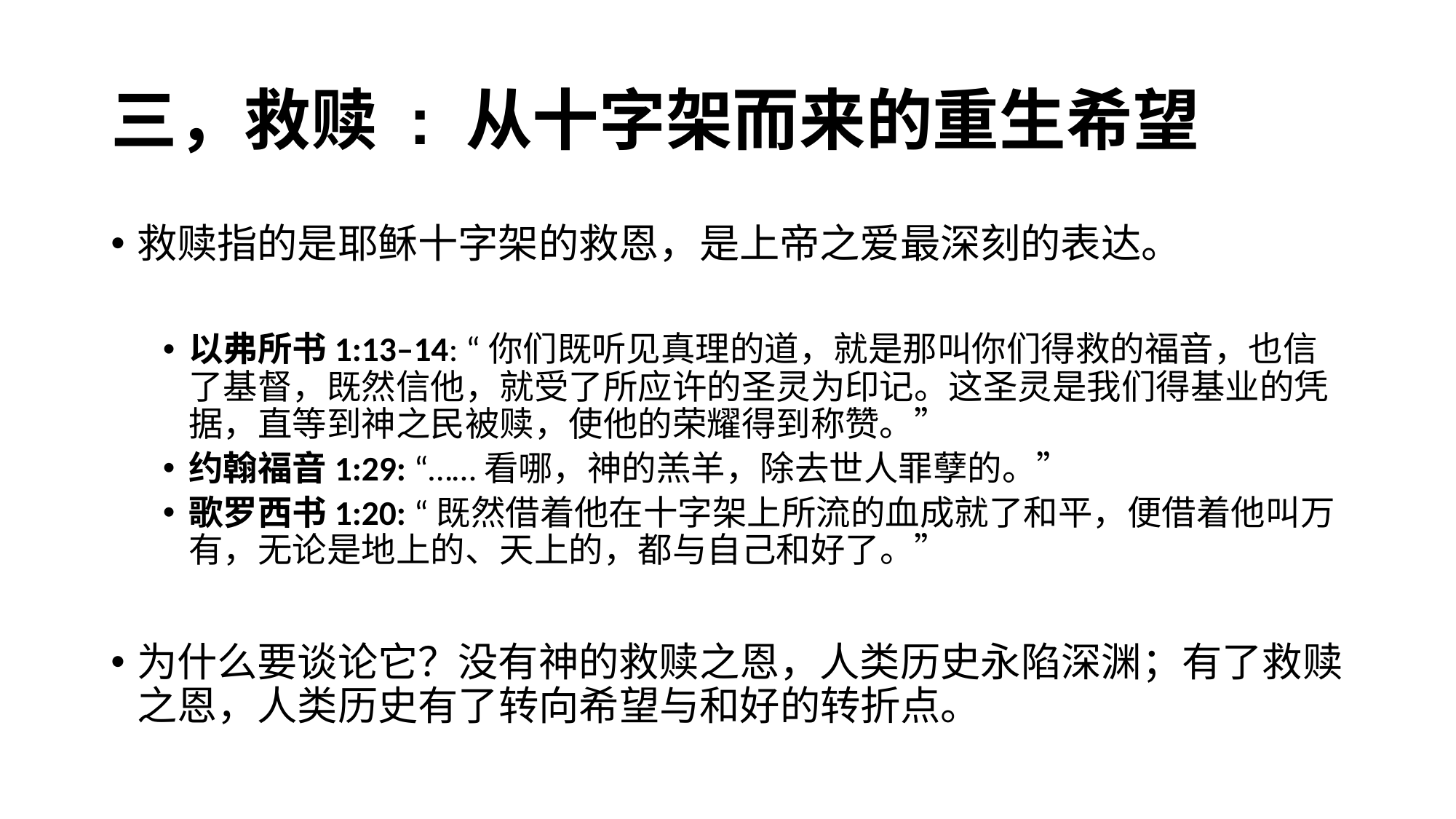

# 三，救赎 : 从十字架而来的重生希望
救赎指的是耶稣十字架的救恩，是上帝之爱最深刻的表达。

以弗所书1:13–14: “你们既听见真理的道，就是那叫你们得救的福音，也信了基督，既然信他，就受了所应许的圣灵为印记。这圣灵是我们得基业的凭据，直等到神之民被赎，使他的荣耀得到称赞。”
约翰福音1:29: “……看哪，神的羔羊，除去世人罪孽的。”
歌罗西书1:20: “既然借着他在十字架上所流的血成就了和平，便借着他叫万有，无论是地上的、天上的，都与自己和好了。”

为什么要谈论它？没有神的救赎之恩，人类历史永陷深渊；有了救赎之恩，人类历史有了转向希望与和好的转折点。